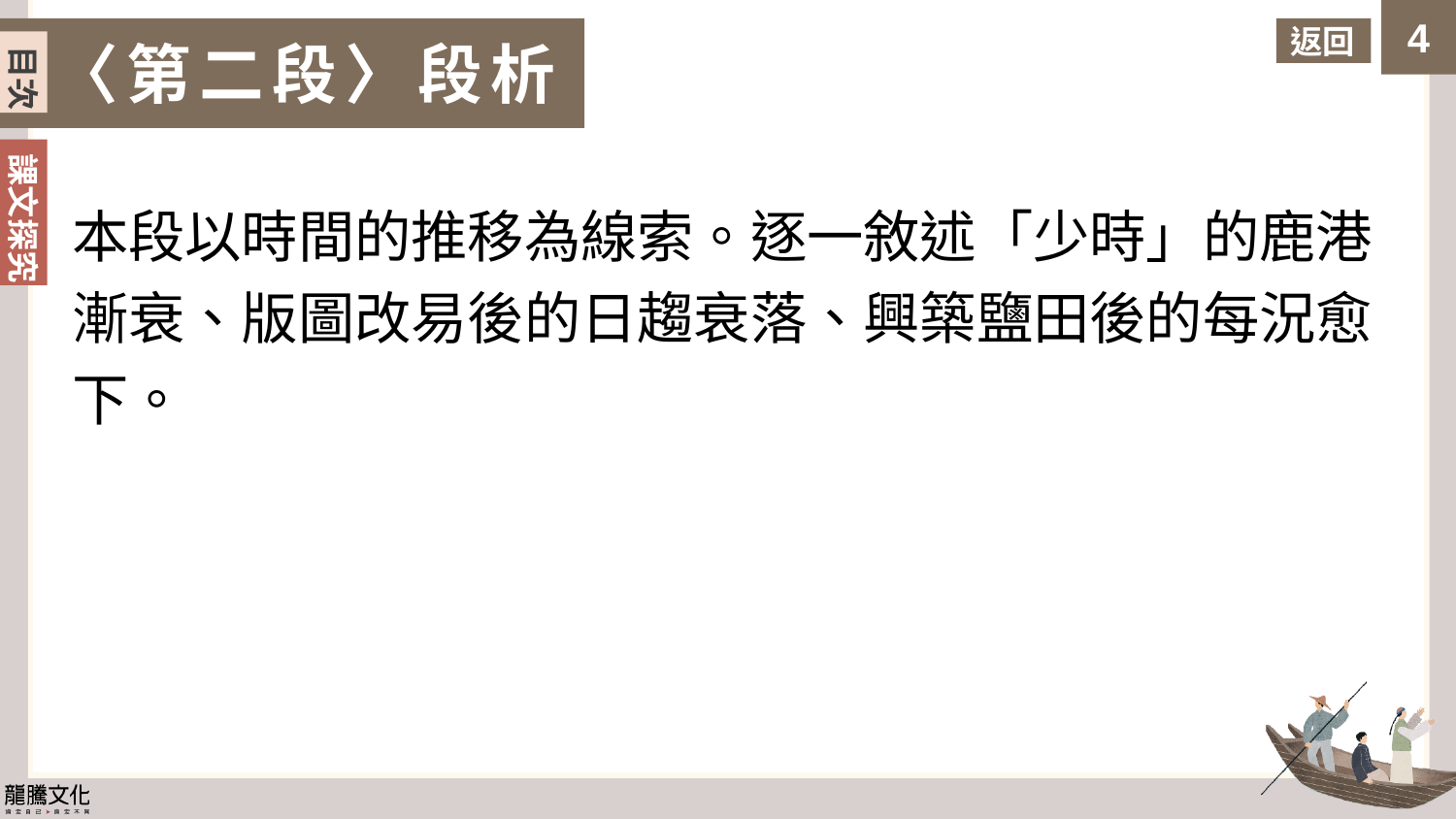

返回
〈第二段〉段析
目次
本段以時間的推移為線索。逐一敘述「少時」的鹿港漸衰、版圖改易後的日趨衰落、興築鹽田後的每況愈下。